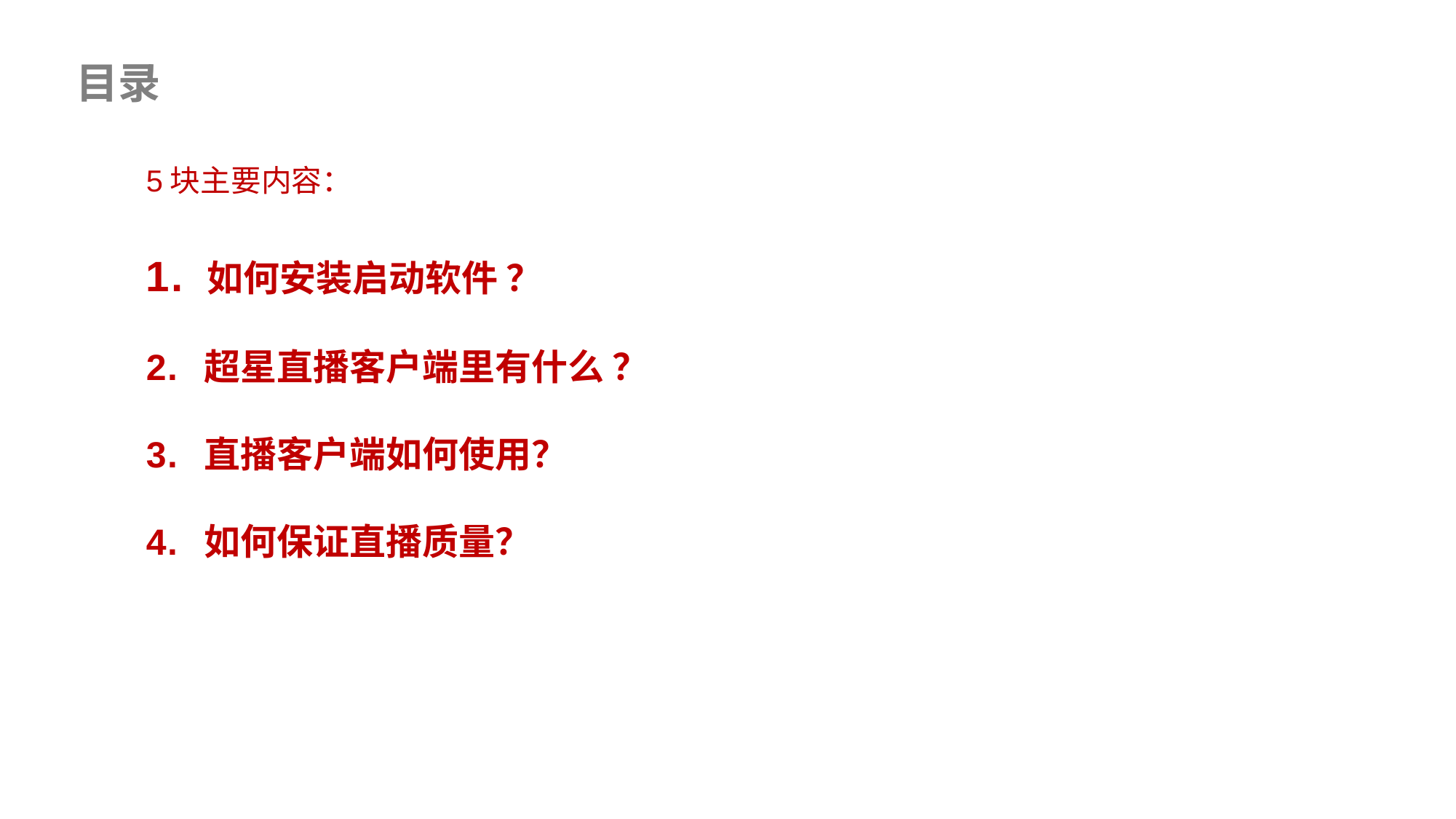

目录
5块主要内容：
 如何安装启动软件 ？
 超星直播客户端里有什么 ？
 直播客户端如何使用？
 如何保证直播质量？